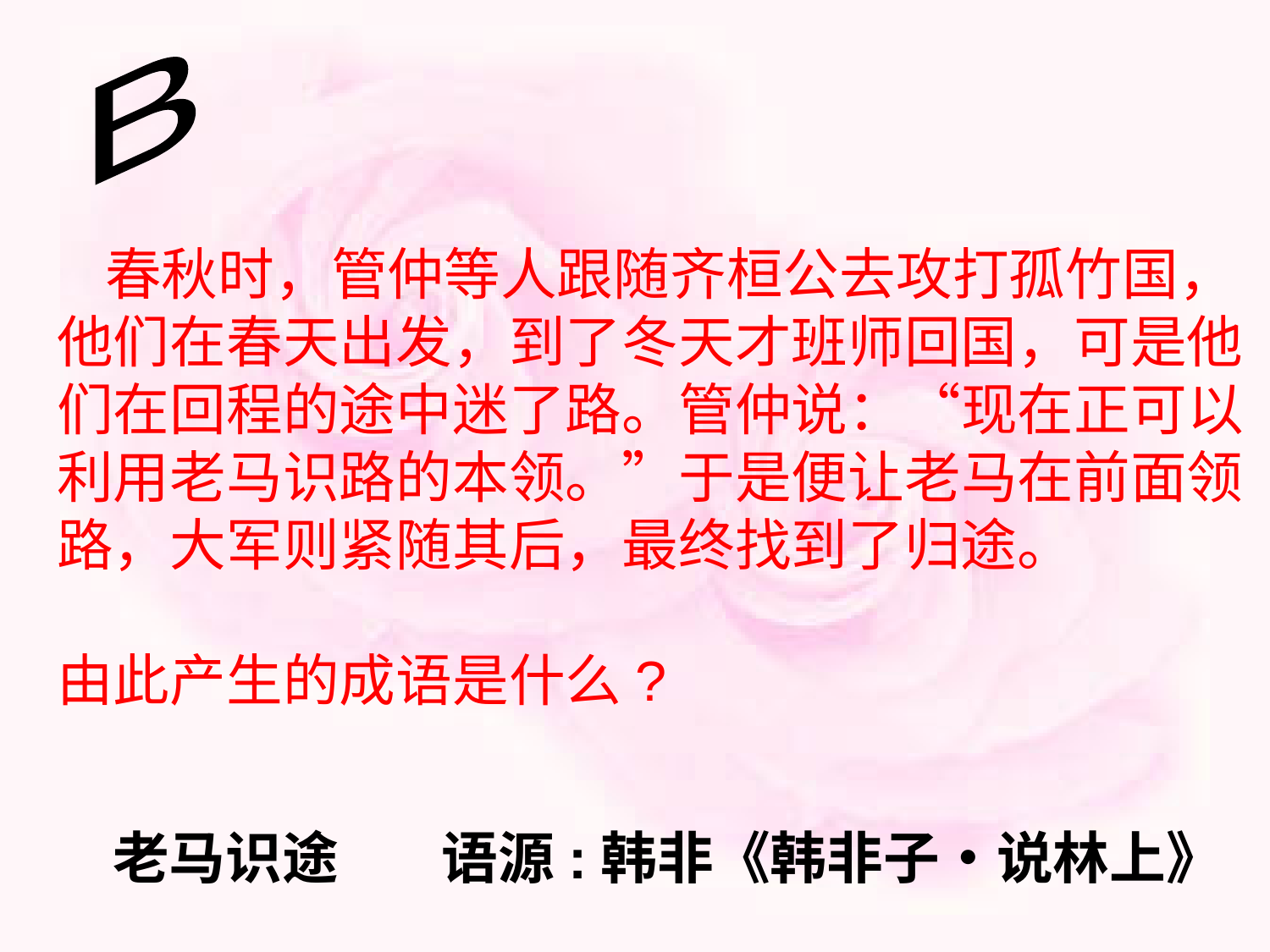

B
    春秋时，管仲等人跟随齐桓公去攻打孤竹国，
他们在春天出发，到了冬天才班师回国，可是他
们在回程的途中迷了路。管仲说：“现在正可以
利用老马识路的本领。”于是便让老马在前面领
路，大军则紧随其后，最终找到了归途。

由此产生的成语是什么?
老马识途        语源:韩非《韩非子‧说林上》